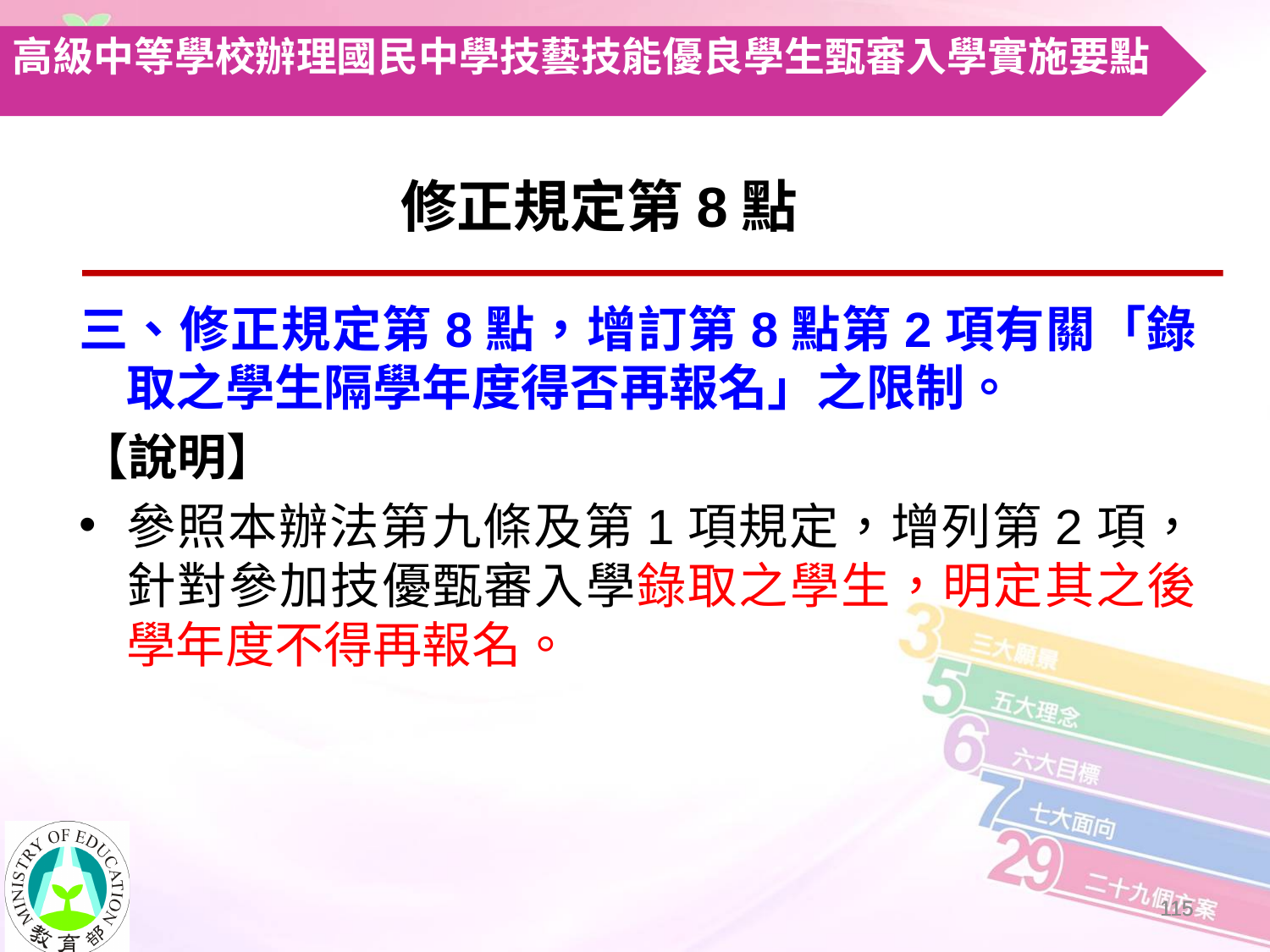

高級中等學校辦理國民中學技藝技能優良學生甄審入學實施要點

修正規定第8點

三、修正規定第8點，增訂第8點第2項有關「錄取之學生隔學年度得否再報名」之限制。
【說明】
參照本辦法第九條及第1項規定，增列第2項，針對參加技優甄審入學錄取之學生，明定其之後學年度不得再報名。
115
115